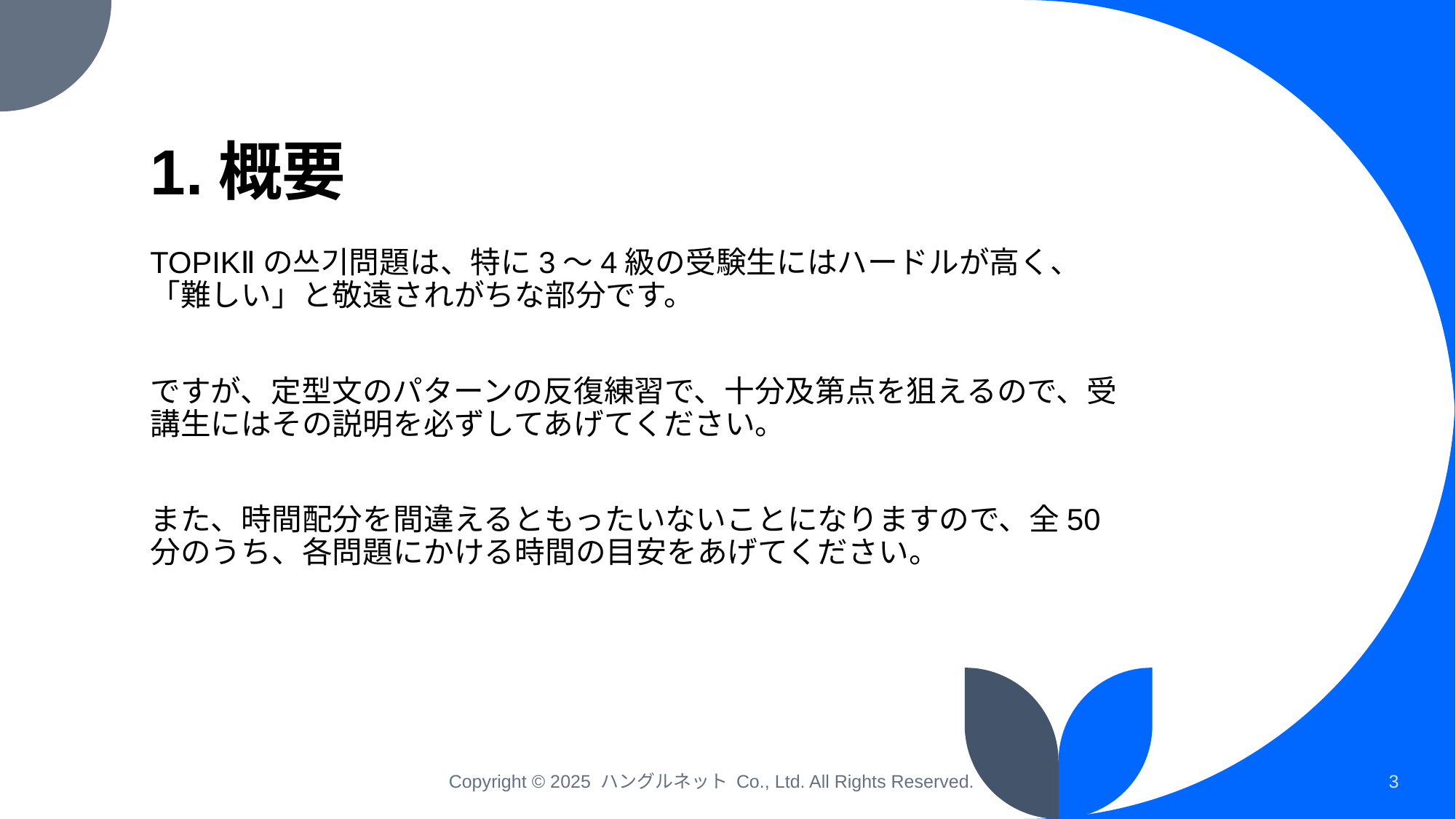

# 1.概要
TOPIKⅡの쓰기問題は、特に3～4級の受験生にはハードルが高く、「難しい」と敬遠されがちな部分です。

ですが、定型文のパターンの反復練習で、十分及第点を狙えるので、受講生にはその説明を必ずしてあげてください。

また、時間配分を間違えるともったいないことになりますので、全50分のうち、各問題にかける時間の目安をあげてください。
Copyright © 2025 ハングルネット Co., Ltd. All Rights Reserved.
3